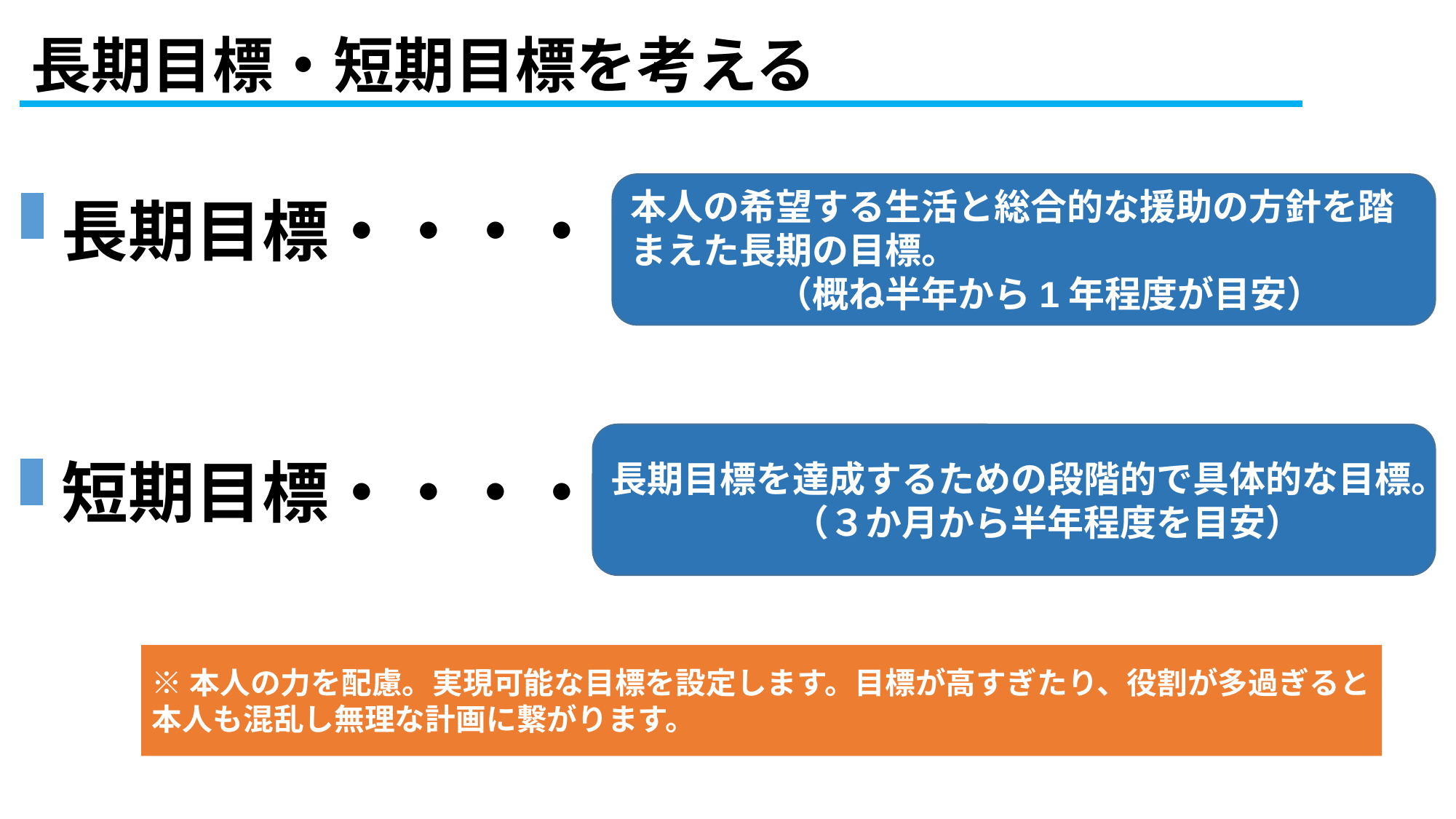

# 長期目標・短期目標を考える
本人の希望する生活と総合的な援助の方針を踏まえた長期の目標。
　　　　（概ね半年から1年程度が目安）
 長期目標・・・・

 短期目標・・・・

長期目標を達成するための段階的で具体的な目標。
　　　　　（３か月から半年程度を目安）
※本人の力を配慮。実現可能な目標を設定します。目標が高すぎたり、役割が多過ぎると本人も混乱し無理な計画に繋がります。